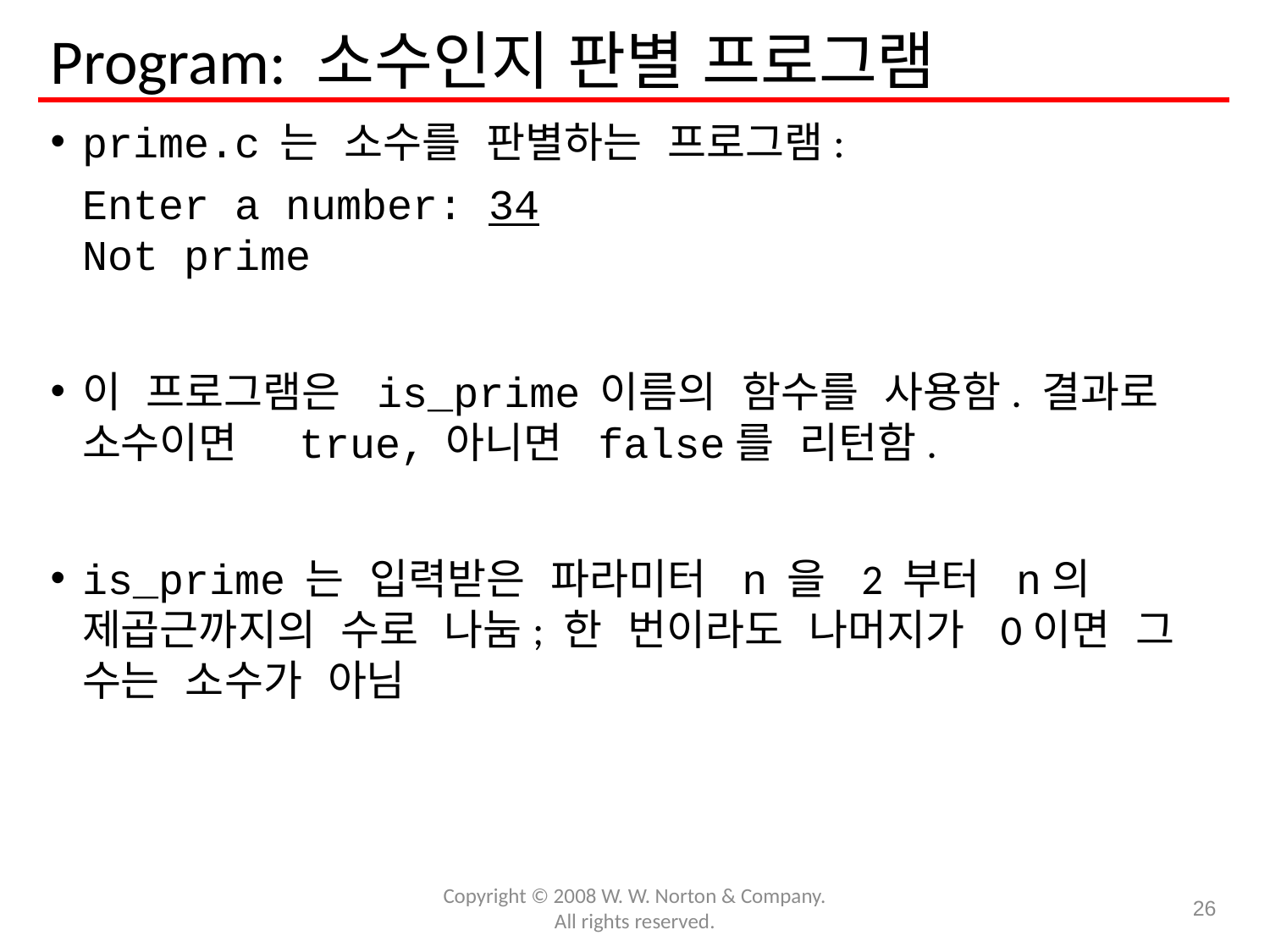

# Program: 소수인지 판별 프로그램
prime.c 는 소수를 판별하는 프로그램:
	Enter a number: 34
	Not prime

이 프로그램은 is_prime 이름의 함수를 사용함. 결과로 소수이면  true, 아니면 false를 리턴함.

is_prime 는 입력받은 파라미터 n 을 2 부터 n의 제곱근까지의 수로 나눔; 한 번이라도 나머지가 0이면 그 수는 소수가 아님
Copyright © 2008 W. W. Norton & Company.
All rights reserved.
26